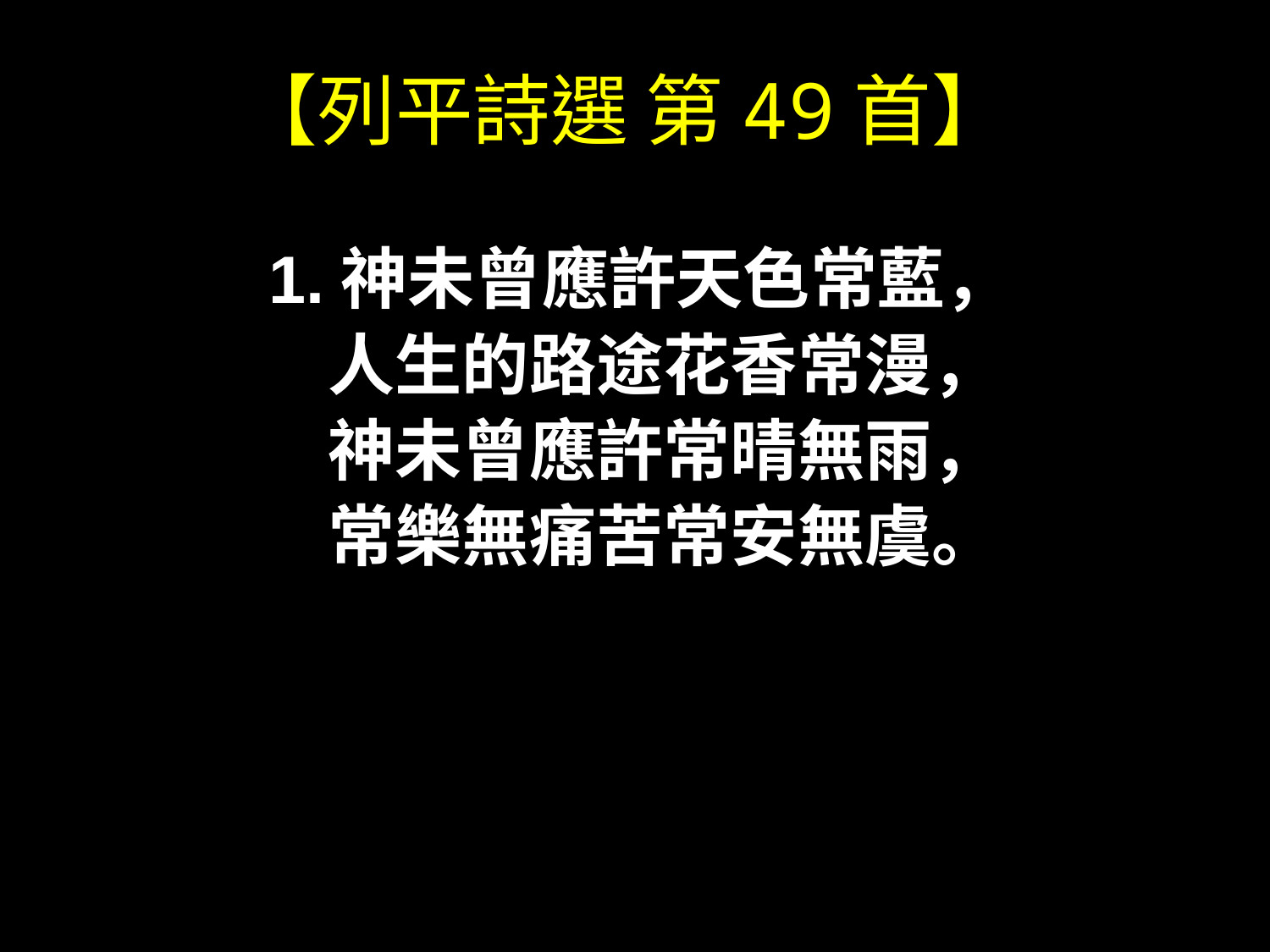

# 【列平詩選 第49首】
1.神未曾應許天色常藍，
  人生的路途花香常漫，
  神未曾應許常晴無雨，
  常樂無痛苦常安無虞。